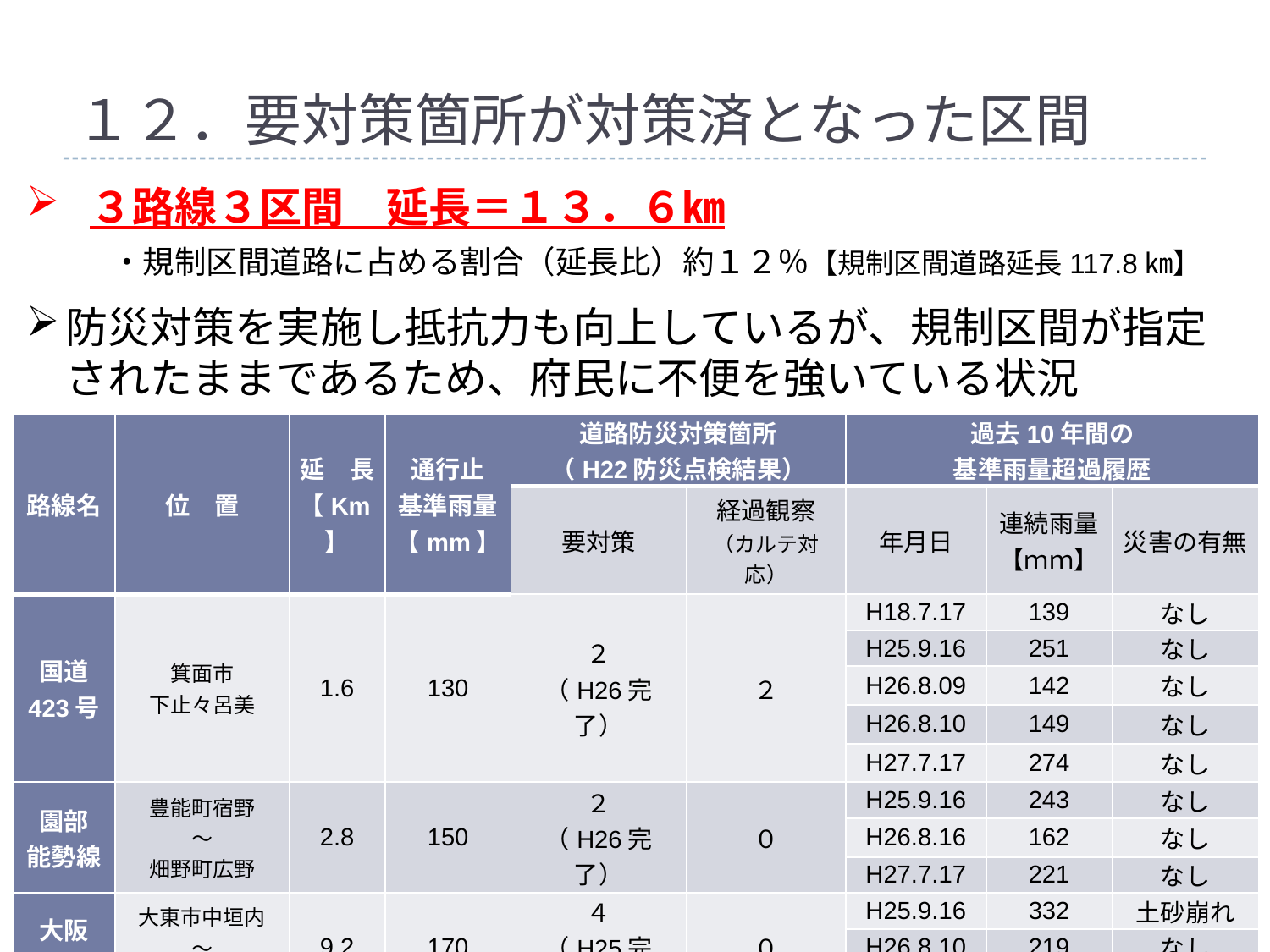

# １２．要対策箇所が対策済となった区間
３路線３区間　延長＝１３．６㎞
　　・規制区間道路に占める割合（延長比）約１２％【規制区間道路延長117.8㎞】

防災対策を実施し抵抗力も向上しているが、規制区間が指定されたままであるため、府民に不便を強いている状況
| 路線名 | 位　置 | 延　長 【Km】 | 通行止 基準雨量 【mm】 | 道路防災対策箇所 （H22防災点検結果） |  | 過去10年間の 基準雨量超過履歴 |  |  |
| --- | --- | --- | --- | --- | --- | --- | --- | --- |
|  |  |  |  | 要対策 | 経過観察 （カルテ対応） | 年月日 | 連続雨量 【ｍｍ】 | 災害の有無 |
| 国道 423号 | 箕面市 下止々呂美 | 1.6 | 130 | ２ （H26完了） | ２ | H18.7.17 | 139 | なし |
|  |  |  |  |  |  | H25.9.16 | 251 | なし |
|  |  |  |  |  |  | H26.8.09 | 142 | なし |
|  |  |  |  |  |  | H26.8.10 | 149 | なし |
|  |  |  |  |  |  | H27.7.17 | 274 | なし |
| 園部 能勢線 | 豊能町宿野 ～ 畑野町広野 | 2.8 | 150 | ２ （H26完了） | ０ | H25.9.16 | 243 | なし |
|  |  |  |  |  |  | H26.8.16 | 162 | なし |
|  |  |  |  |  |  | H27.7.17 | 221 | なし |
| 大阪 生駒線 | 大東市中垣内 ～ 四條畷市上田原 | 9.2 | 170 | ４ （H25完了） | ０ | H25.9.16 | 332 | 土砂崩れ |
|  |  |  |  |  |  | H26.8.10 | 219 | なし |
|  |  |  |  |  |  | H27.7.18 | 188 | なし |
資料６
48